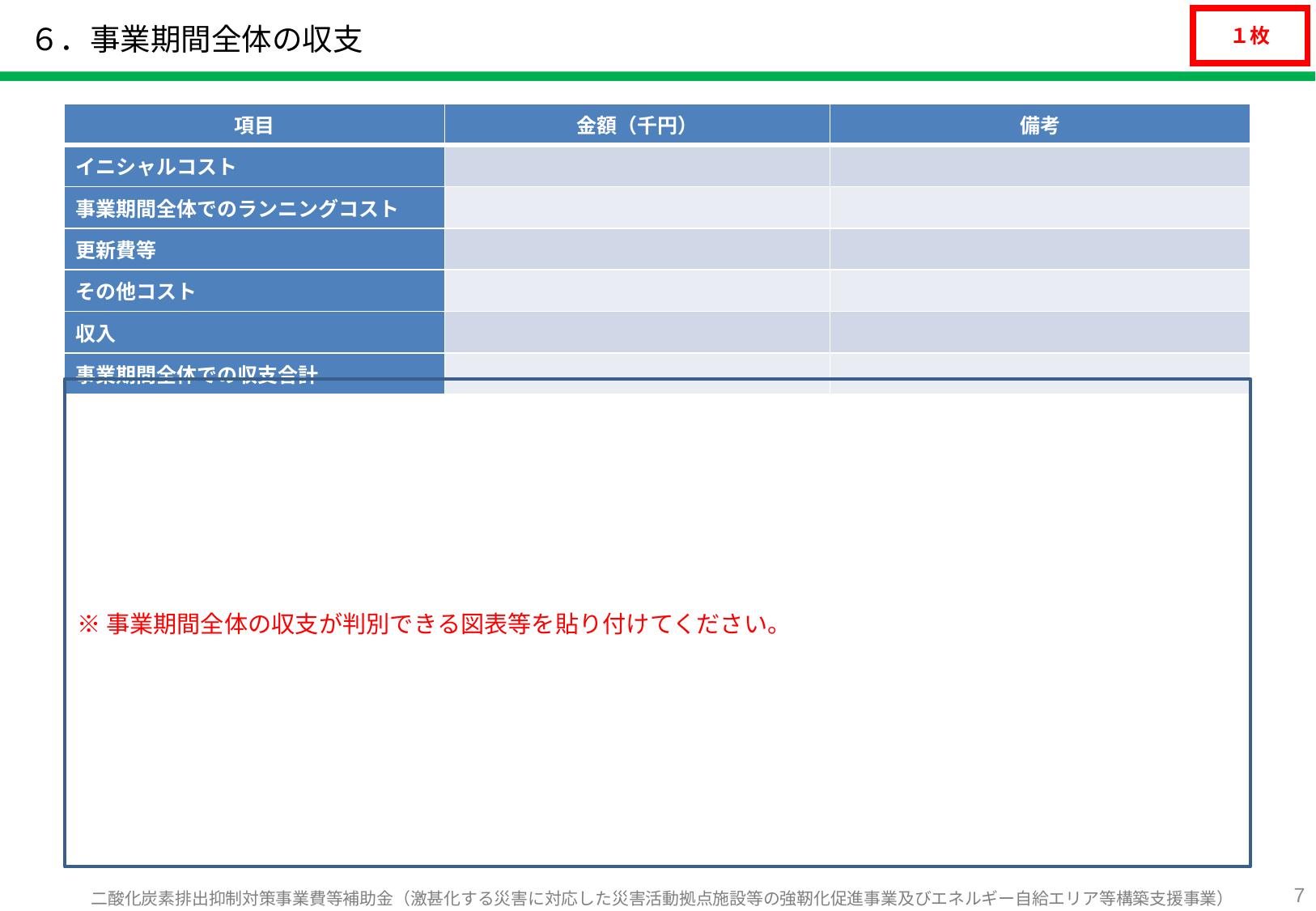

# ６．事業期間全体の収支
１枚
| 項目 | 金額（千円） | 備考 |
| --- | --- | --- |
| イニシャルコスト |  |  |
| 事業期間全体でのランニングコスト |  |  |
| 更新費等 |  |  |
| その他コスト |  |  |
| 収入 |  |  |
| 事業期間全体での収支合計 |  |  |
※事業期間全体の収支が判別できる図表等を貼り付けてください。
7